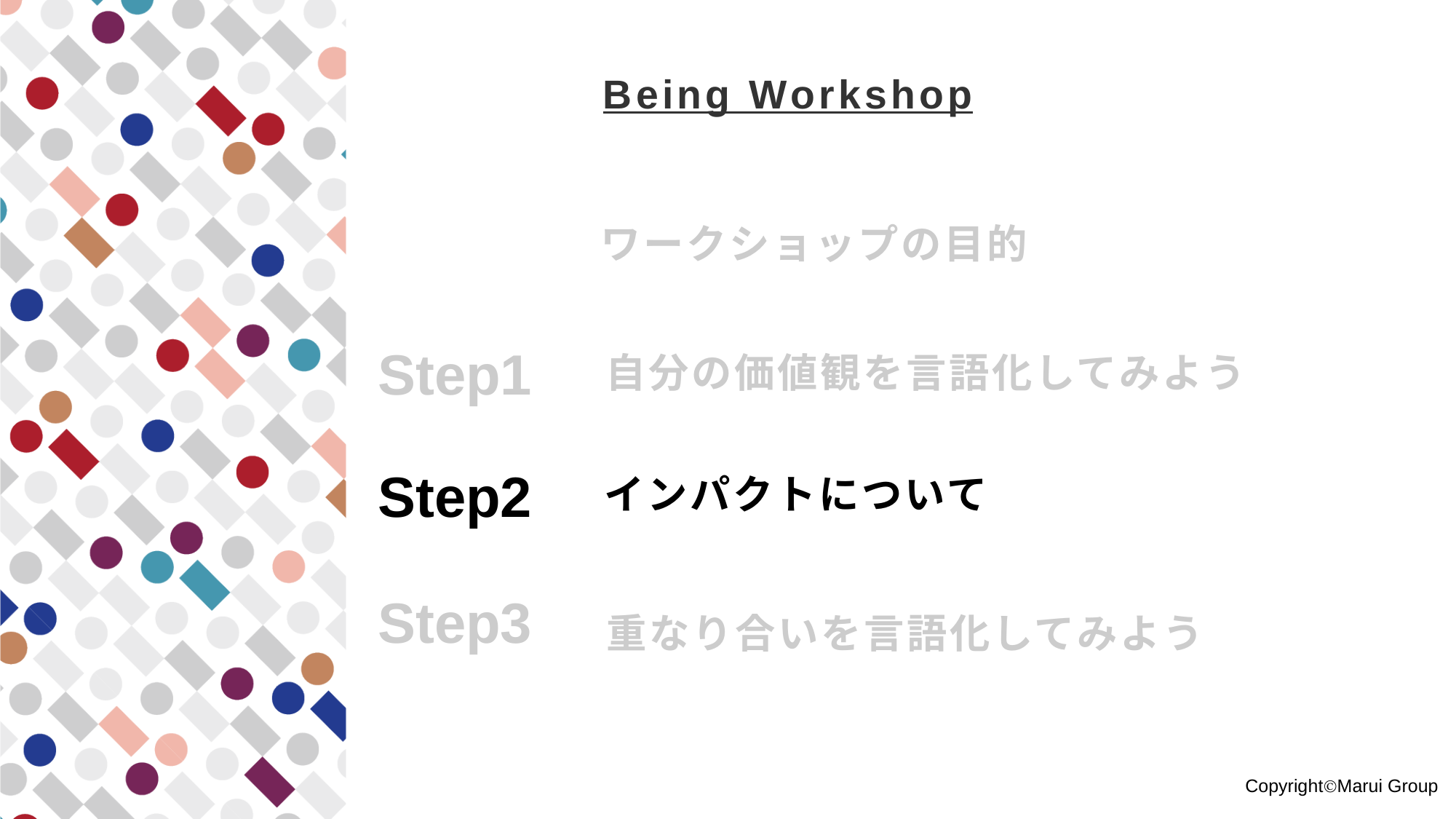

Being Workshop
ワークショップの目的
Step1
自分の価値観を言語化してみよう
Step2
インパクトについて
Step3
重なり合いを言語化してみよう
CopyrightⒸMarui Group